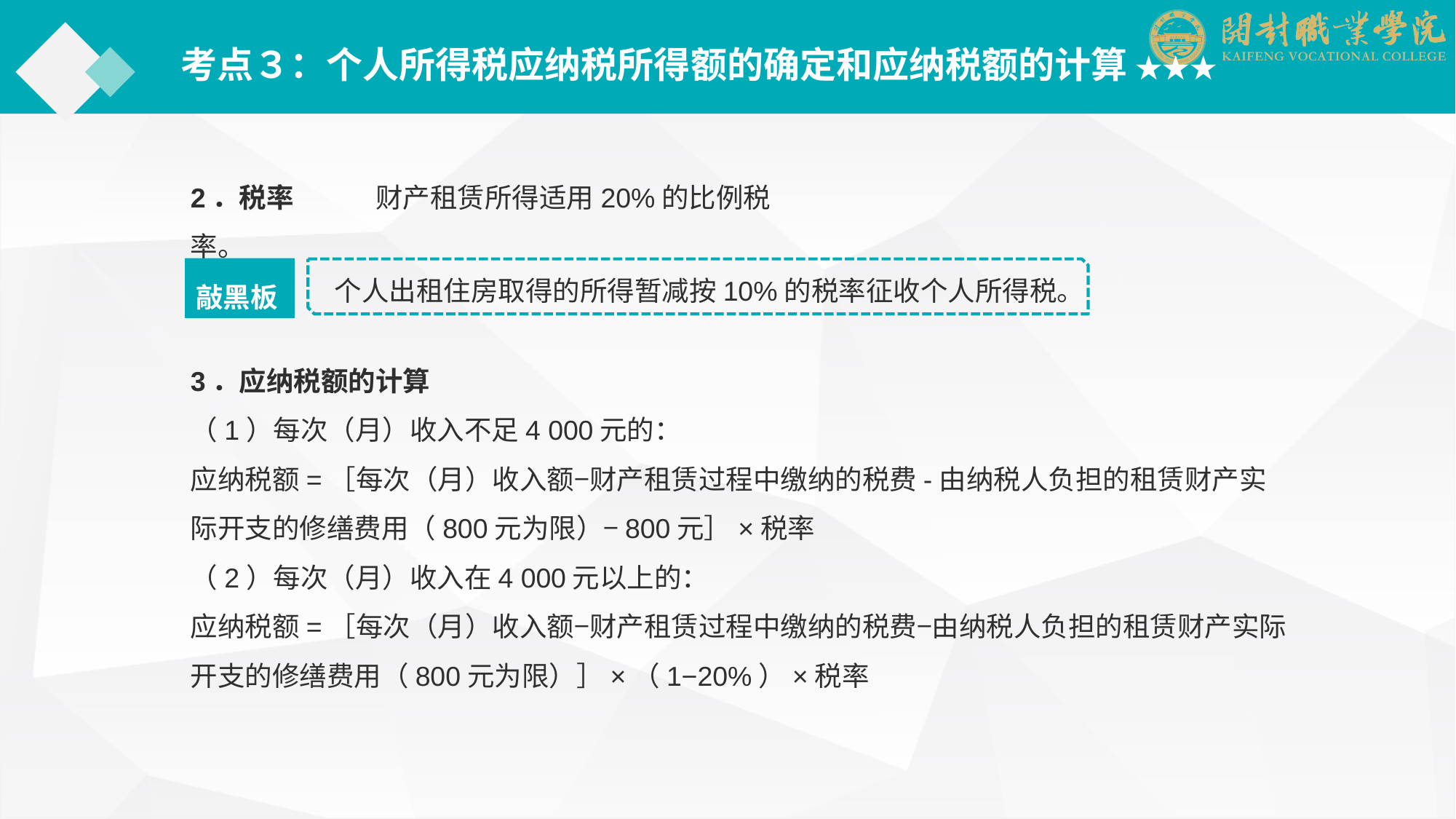

考点３：个人所得税应纳税所得额的确定和应纳税额的计算 ★★★
2．税率　　　财产租赁所得适用20%的比例税率。
个人出租住房取得的所得暂减按10%的税率征收个人所得税。
敲黑板

3．应纳税额的计算
（1）每次（月）收入不足4 000元的：
应纳税额=［每次（月）收入额−财产租赁过程中缴纳的税费-由纳税人负担的租赁财产实际开支的修缮费用（800元为限）−800元］×税率
（2）每次（月）收入在4 000元以上的：
应纳税额=［每次（月）收入额−财产租赁过程中缴纳的税费−由纳税人负担的租赁财产实际开支的修缮费用（800元为限）］×（1−20%）×税率